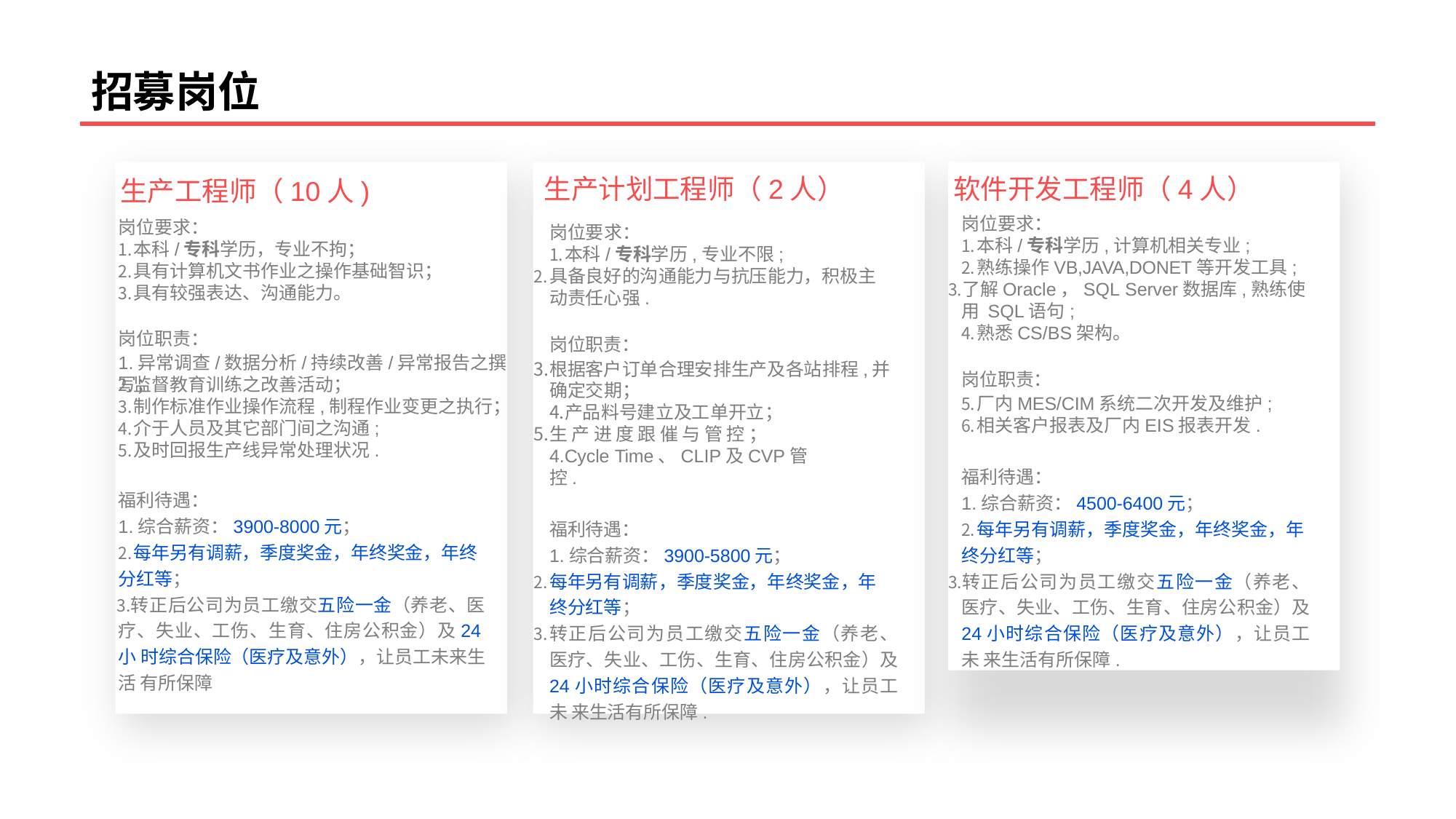

# 招募岗位

生产工程师（10人)
岗位要求：
本科/专科学历，专业不拘；
具有计算机文书作业之操作基础智识；
具有较强表达、沟通能力。

软件开发工程师（4人）
岗位要求：
本科/专科学历,计算机相关专业;
熟练操作VB,JAVA,DONET等开发工具;
了解Oracle，SQL Server数据库,熟练使用 SQL语句;
熟悉CS/BS架构。

岗位职责：
厂内MES/CIM系统二次开发及维护;
相关客户报表及厂内EIS报表开发.

福利待遇：
1.综合薪资：4500-6400元；
每年另有调薪，季度奖金，年终奖金，年
终分红等；
转正后公司为员工缴交五险一金（养老、 医疗、失业、工伤、生育、住房公积金）及 24小时综合保险（医疗及意外），让员工未 来生活有所保障.
生产计划工程师（2人）
岗位要求：
本科/专科学历,专业不限;
具备良好的沟通能力与抗压能力，积极主 动责任心强.

岗位职责：
根据客户订单合理安排生产及各站排程,并 确定交期；
产品料号建立及工单开立；
生 产 进 度 跟 催 与 管 控 ；  4.Cycle Time、CLIP及CVP管控.

福利待遇：
1.综合薪资：3900-5800元；
每年另有调薪，季度奖金，年终奖金，年 终分红等；
转正后公司为员工缴交五险一金（养老、 医疗、失业、工伤、生育、住房公积金）及 24小时综合保险（医疗及意外），让员工未 来生活有所保障.
岗位职责：
1.异常调查/数据分析/持续改善/异常报告之撰写；
监督教育训练之改善活动；
制作标准作业操作流程,制程作业变更之执行；
介于人员及其它部门间之沟通;
及时回报生产线异常处理状况.
福利待遇：
1.综合薪资：3900-8000元；
每年另有调薪，季度奖金，年终奖金，年终
分红等；
转正后公司为员工缴交五险一金（养老、医 疗、失业、工伤、生育、住房公积金）及24小 时综合保险（医疗及意外），让员工未来生活 有所保障